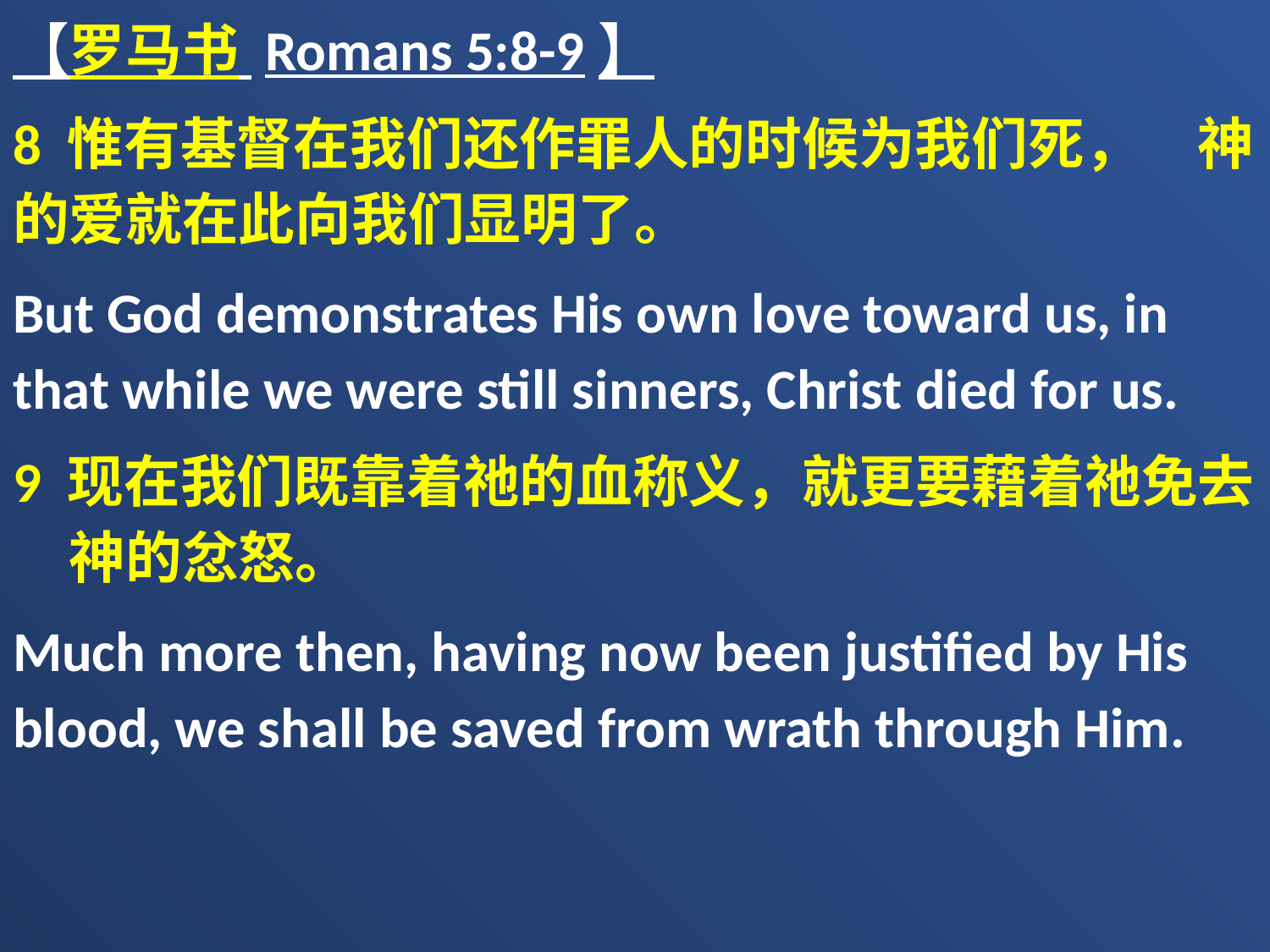

【罗马书 Romans 5:8-9】
8 惟有基督在我们还作罪人的时候为我们死，　神的爱就在此向我们显明了。
But God demonstrates His own love toward us, in that while we were still sinners, Christ died for us.
9 现在我们既靠着祂的血称义，就更要藉着祂免去　神的忿怒。
Much more then, having now been justified by His blood, we shall be saved from wrath through Him.